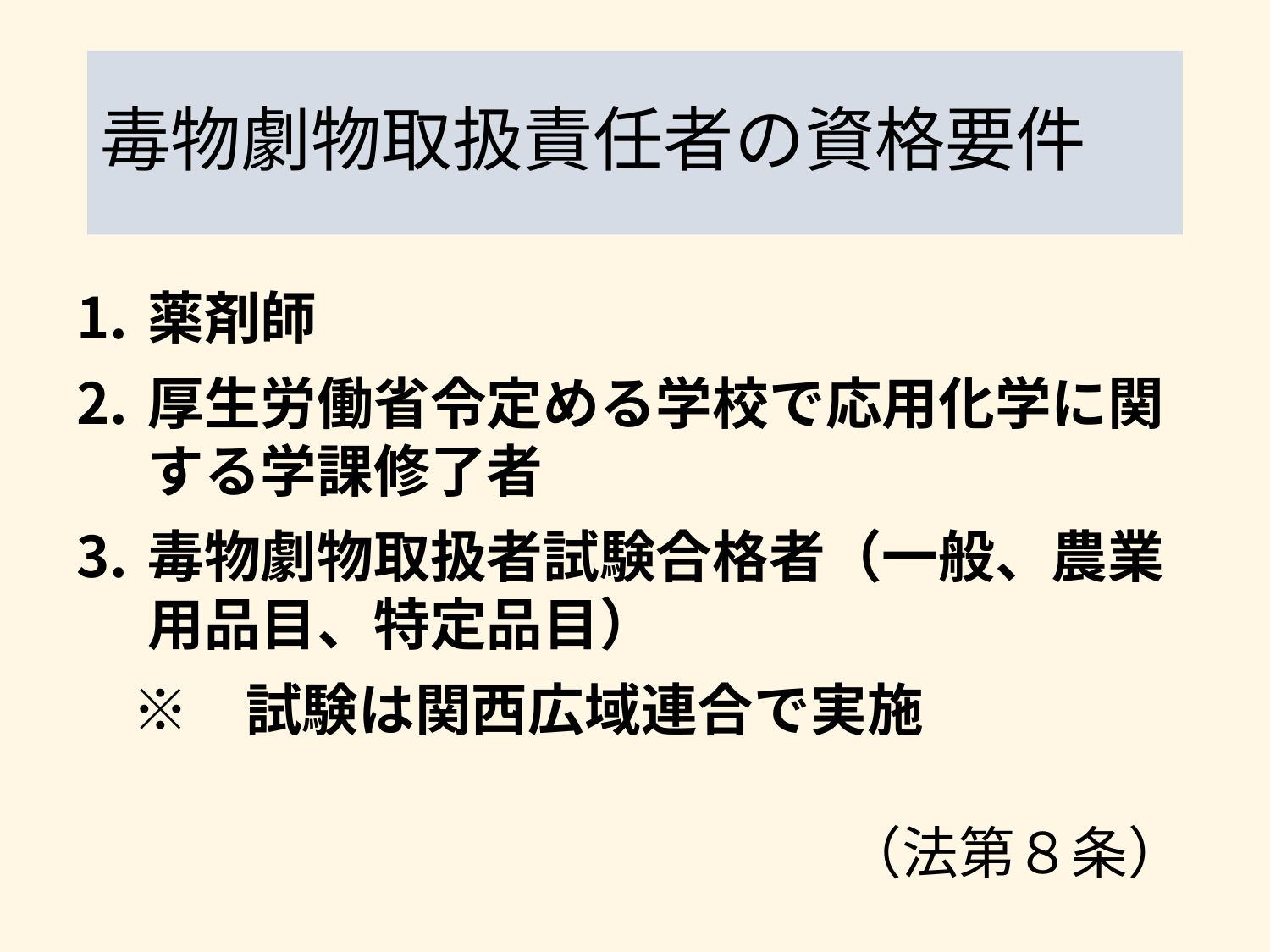

# 毒物劇物取扱責任者の資格要件
薬剤師
厚生労働省令定める学校で応用化学に関する学課修了者
毒物劇物取扱者試験合格者（一般、農業用品目、特定品目）
　※　試験は関西広域連合で実施
（法第８条）